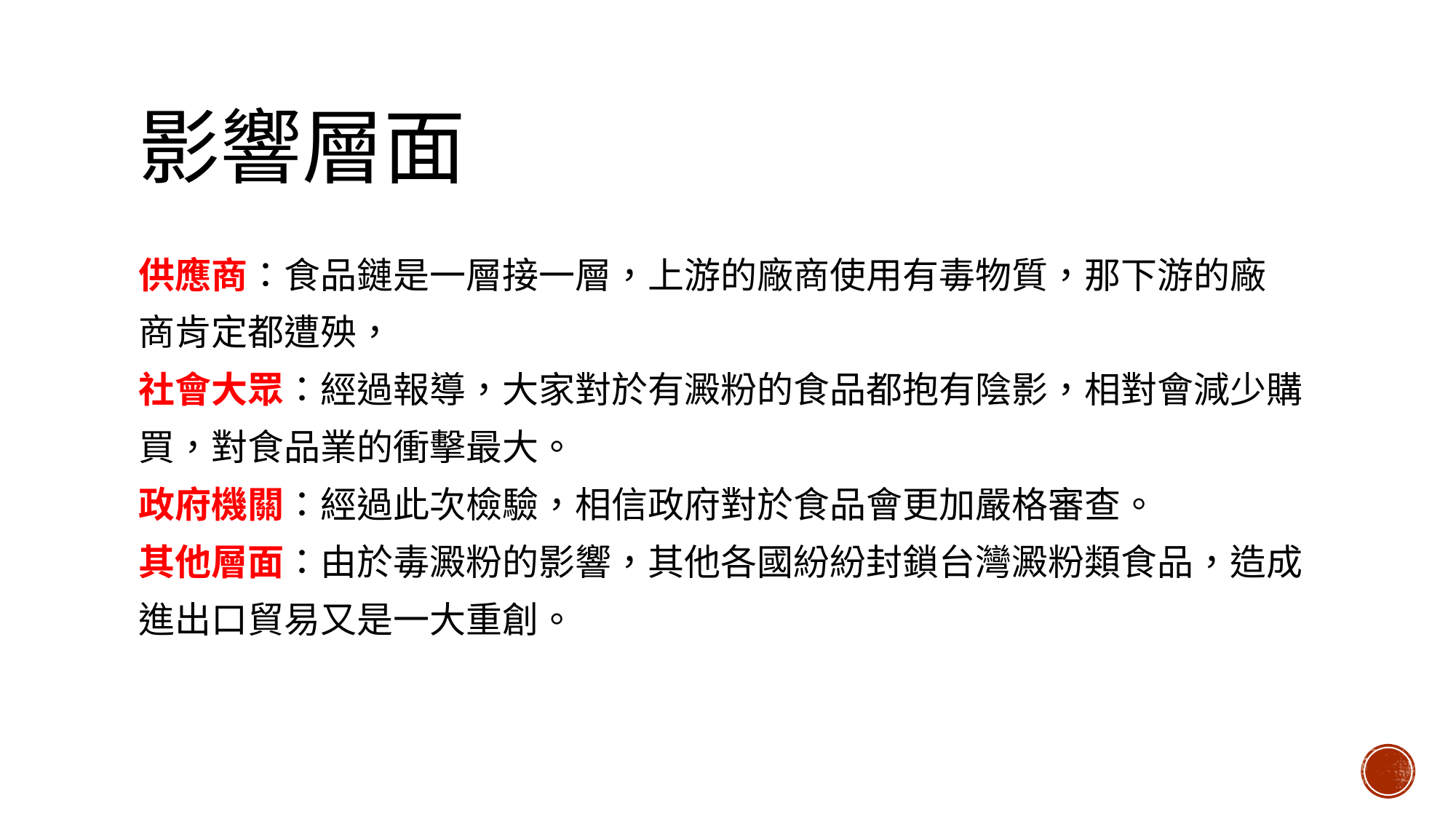

# 影響層面
供應商：食品鏈是一層接一層，上游的廠商使用有毒物質，那下游的廠
商肯定都遭殃，
社會大眾：經過報導，大家對於有澱粉的食品都抱有陰影，相對會減少購
買，對食品業的衝擊最大。
政府機關：經過此次檢驗，相信政府對於食品會更加嚴格審查。
其他層面：由於毒澱粉的影響，其他各國紛紛封鎖台灣澱粉類食品，造成
進出口貿易又是一大重創。